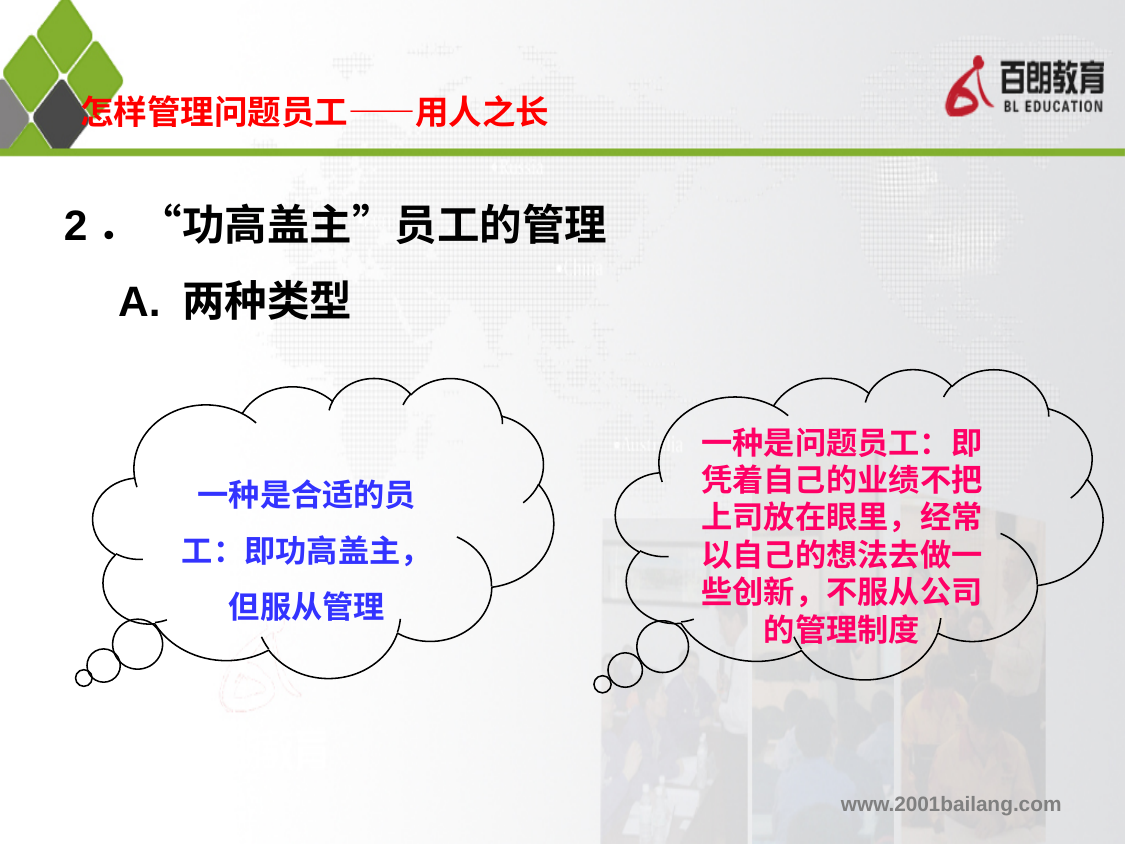

# 怎样管理问题员工——用人之长
2．“功高盖主”员工的管理
A. 两种类型
一种是问题员工：即凭着自己的业绩不把上司放在眼里，经常以自己的想法去做一些创新，不服从公司的管理制度

一种是合适的员工：即功高盖主，但服从管理